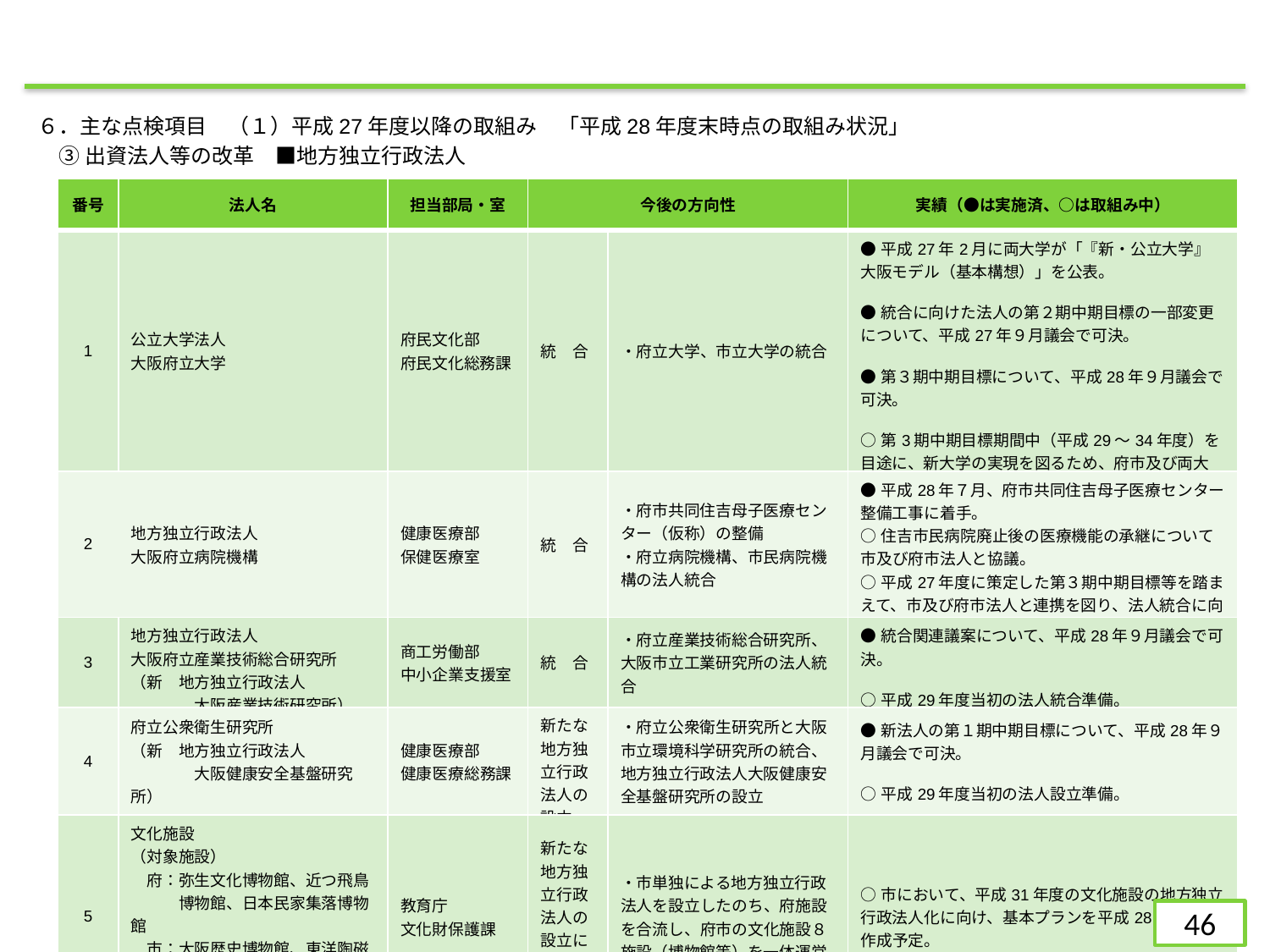

６．主な点検項目　（１）平成27年度以降の取組み　「平成28年度末時点の取組み状況」
③出資法人等の改革　■地方独立行政法人
| 番号 | 法人名 | 担当部局・室 | 今後の方向性 |  | 実績（●は実施済、○は取組み中） |
| --- | --- | --- | --- | --- | --- |
| 1 | 公立大学法人 大阪府立大学 | 府民文化部 府民文化総務課 | 統　合 | ・府立大学、市立大学の統合 | ●平成27年2月に両大学が「『新・公立大学』大阪モデル（基本構想）」を公表。 ●統合に向けた法人の第２期中期目標の一部変更について、平成27年９月議会で可決。 ●第３期中期目標について、平成28年９月議会で可決。 ○第3期中期目標期間中（平成29～34年度）を目途に、新大学の実現を図るため、府市及び両大学で検討中。 |
| 2 | 地方独立行政法人 大阪府立病院機構 | 健康医療部 保健医療室 | 統　合 | ・府市共同住吉母子医療センター（仮称）の整備 ・府立病院機構、市民病院機構の法人統合 | ●平成28年７月、府市共同住吉母子医療センター整備工事に着手。 ○住吉市民病院廃止後の医療機能の承継について市及び府市法人と協議。 ○平成27年度に策定した第３期中期目標等を踏まえて、市及び府市法人と連携を図り、法人統合に向けた検討を進める。 |
| 3 | 地方独立行政法人 大阪府立産業技術総合研究所 （新　地方独立行政法人 　　　　大阪産業技術研究所） | 商工労働部 中小企業支援室 | 統　合 | ・府立産業技術総合研究所、大阪市立工業研究所の法人統合 | ●統合関連議案について、平成28年９月議会で可決。 ○平成29年度当初の法人統合準備。 |
| 4 | 府立公衆衛生研究所 （新　地方独立行政法人 　　　　大阪健康安全基盤研究所） | 健康医療部 健康医療総務課 | 新たな 地方独立行政法人の設立 | ・府立公衆衛生研究所と大阪市立環境科学研究所の統合、地方独立行政法人大阪健康安全基盤研究所の設立 | ●新法人の第１期中期目標について、平成28年９月議会で可決。 ○平成29年度当初の法人設立準備。 |
| 5 | 文化施設 （対象施設） 　府：弥生文化博物館、近つ飛鳥 　　　博物館、日本民家集落博物館 　市：大阪歴史博物館、東洋陶磁美 　　　術館、自然史博物館、美術館、 　　　科学館 | 教育庁 文化財保護課 | 新たな 地方独立行政法人の設立に向けた 検討 | ・市単独による地方独立行政法人を設立したのち、府施設を合流し、府市の文化施設８施設（博物館等）を一体運営 | ○市において、平成31年度の文化施設の地方独立行政法人化に向け、基本プランを平成28年度内に作成予定。 |
46